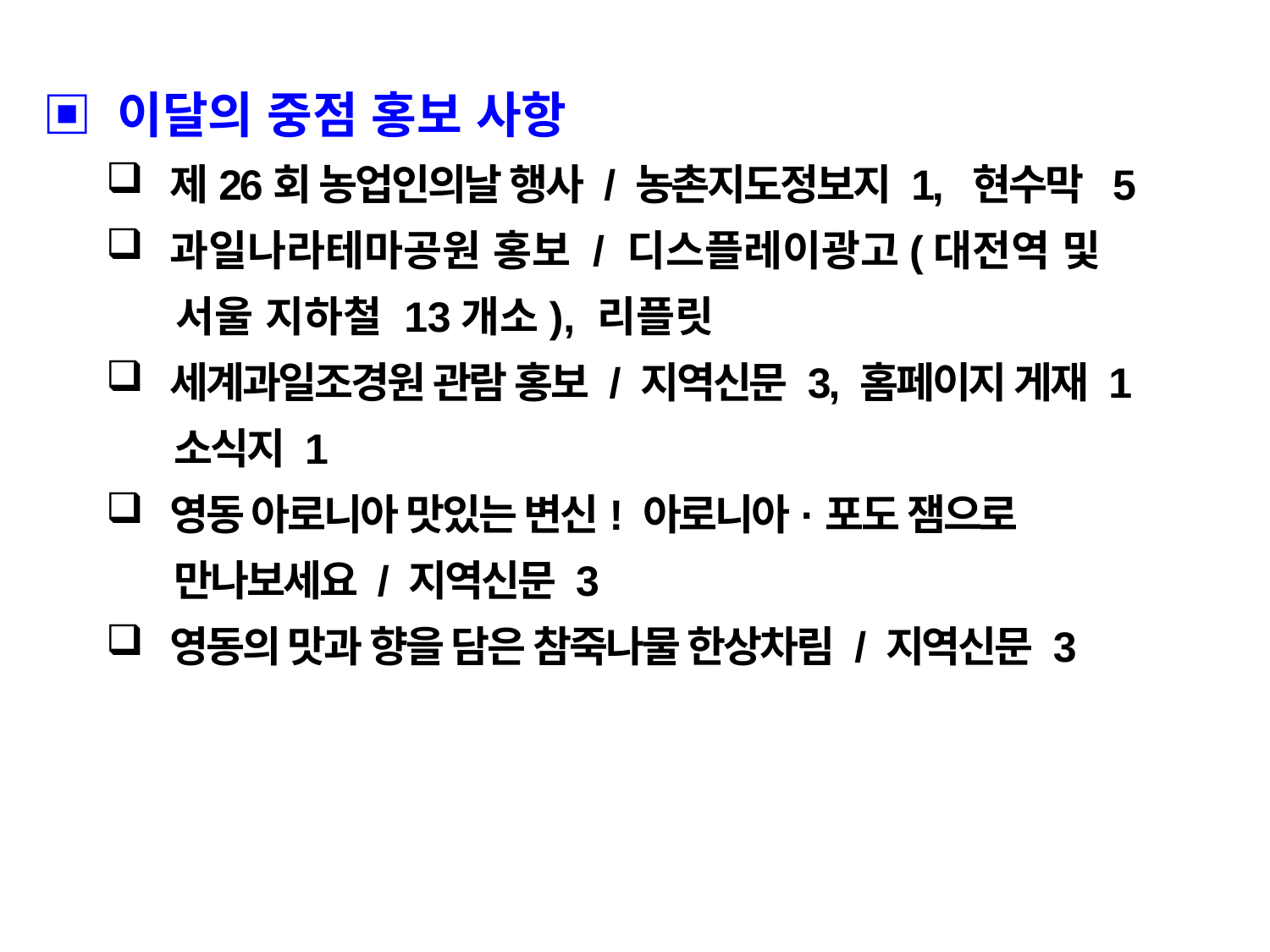

▣ 이달의 중점 홍보 사항
제26회 농업인의날 행사 / 농촌지도정보지 1,  현수막  5
과일나라테마공원 홍보 / 디스플레이광고(대전역 및
     서울 지하철 13개소), 리플릿
세계과일조경원 관람 홍보 / 지역신문 3, 홈페이지 게재 1
      소식지 1
영동 아로니아 맛있는 변신! 아로니아·포도 잼으로
      만나보세요 / 지역신문 3
영동의 맛과 향을 담은 참죽나물 한상차림 / 지역신문 3